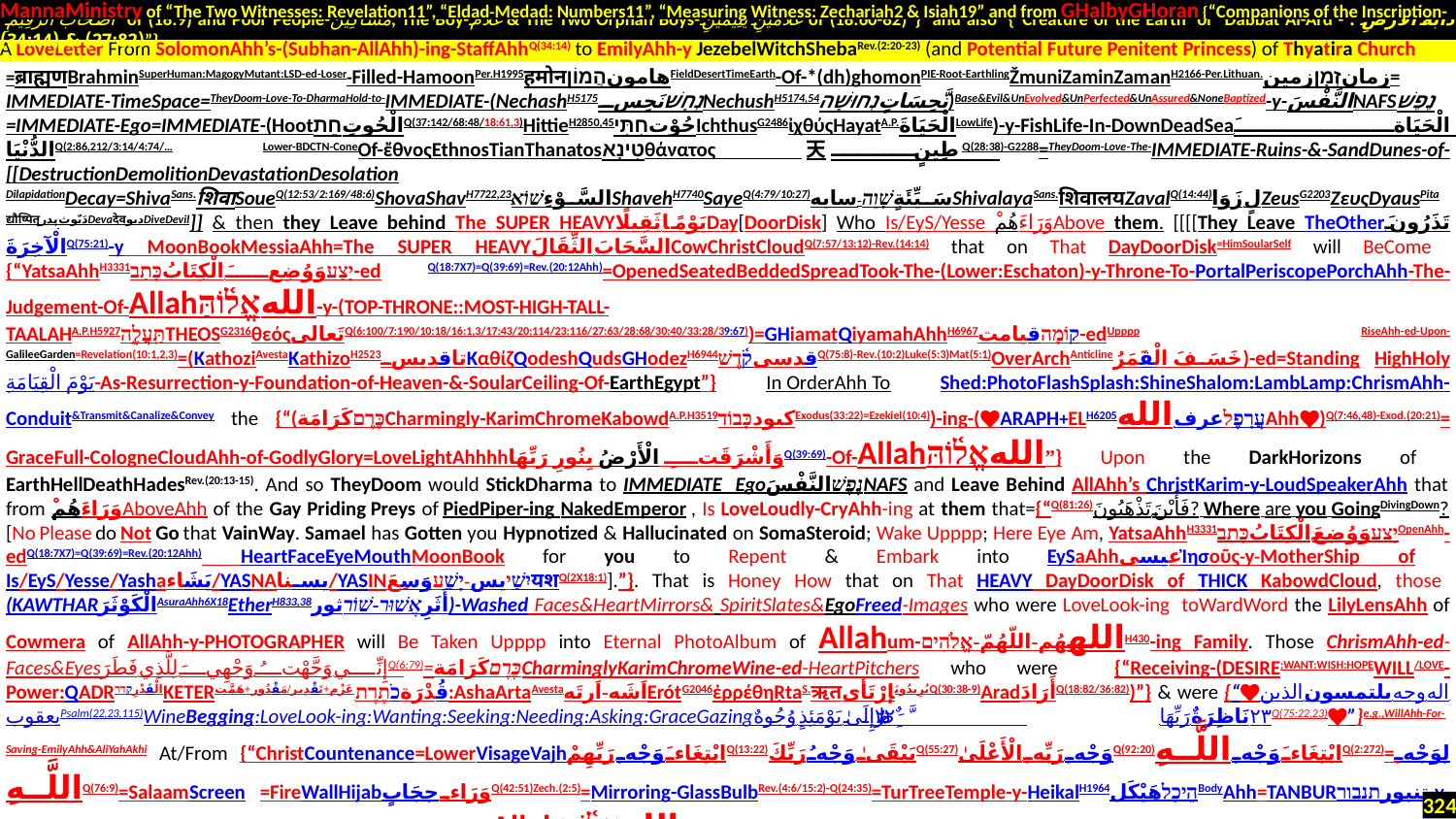

MannaMinistry of “The Two Witnesses: Revelation11”, “Eldad-Medad: Numbers11”, “Measuring Witness: Zechariah2 & Isiah19” and from GHalbyGHoran {“Companions of the Inscription-
 أَصْحَابَ الرَّقِيمِ  of (18:9) and Poor People-مَسَاكِينَ, The Boy-غُلَامُ & The Two Orphan Boys-غُلَامَيْنِ يَتِيمَيْنِ of (18:60-82)”}  and also  {“Creature of the Earth  or  Dabbat Al-Ard - دَابَّةُ الْأَرْضِ : (27:82) & (34:14)”}
.
=ब्राह्मणBrahminSuperHuman:MagogyMutant:LSD-ed-Loser-Filled-HamoonPer.H1995हमोनهامونהֲמוֹןFieldDesertTimeEarth-Of-*(dh)ghomonPIE-Root-EarthlingŽmuniZaminZamanH2166-Per.Lithuan.زمانזְמָןزمین=
IMMEDIATE-TimeSpace=TheyDoom-Love-To-DharmaHold-to-IMMEDIATE-(NechashH5175נְחָשׁنَحِسNechushH5174,54نَّحِسَاتٍנְחוּשָׁה)Base&Evil&UnEvolved&UnPerfected&UnAssured&NoneBaptized-y-النَّفْسَNAFSנֶפֶשׁ =IMMEDIATE-Ego=IMMEDIATE-(HootالْحُوتِחֵתQ(37:142/68:48/18:61,3)HittieH2850,45حُوْتחִתִּיIchthusG2486ἰχθύςHayatA.P.الْحَيَاةَLowLife)-y-FishLife-In-DownDeadSeaالْحَيَاةَ الدُّنْيَاQ(2:86,212/3:14/4:74/… Lower-BDCTN-ConeOf-ἔθνοςEthnosTianThanatosטִינָאθάνατος天طِينٍQ(28:38)-G2288=TheyDoom-Love-The-IMMEDIATE-Ruins-&-SandDunes-of-[[DestructionDemolitionDevastationDesolation DilapidationDecay=ShivaSans.शिवाSoueQ(12:53/2:169/48:6)ShovaShavH7722,23السَّوْءِשׁוֹאShavehH7740SayeQ(4:79/10:27)سَيِّئَةٍשָׁוֵה-سایهShivalayaSans.शिवालयZavalQ(14:44)لٍ زَوَاZeusG2203ZευςDyausPita द्यौष्पितृدَيّوث پدرDevaदेवدیوDiveDevil]] & then they Leave behind The SUPER HEAVYيَوْمًا ثَقِيلًاDay[DoorDisk] Who Is/EyS/Yesse وَرَاءَهُمْAbove them. [[[[They Leave TheOtherتَذَرُونَ الْآخِرَةَQ(75:21)-y MoonBookMessiaAhh=The SUPER HEAVYالسَّحَابَ الثِّقَالَCowChristCloudQ(7:57/13:12)-Rev.(14:14) that on That DayDoorDisk=HimSoularSelf will BeCome {“YatsaAhhH3331יָצַעوَوُضِعَ الْكِتَابُכָּתַב-ed Q(18:7X7)=Q(39:69)=Rev.(20:12Ahh)=OpenedSeatedBeddedSpreadTook-The-(Lower:Eschaton)-y-Throne-To-PortalPeriscopePorchAhh-The-Judgement-Of-Allahاللهאֱל֫וֹהַּ-y-(TOP-THRONE::MOST-HIGH-TALL-TAALAHA.P.H5927תַּֽעֲלֶ֑הTHEOSG2316θεόςتَعالىQ(6:100/7:190/10:18/16:1,3/17:43/20:114/23:116/27:63/28:68/30:40/33:28/39:67))=GHiamatQiyamahAhhH6967קוֹמָהقیامت-edUpppp RiseAhh-ed-Upon-GalileeGarden=Revelation(10:1,2,3)=(KathoziAvestaKathizoH2523تاقدیسΚαθίζQodeshQudsGHodezH6944قدسیקֹ֫דֶשׁQ(75:8)-Rev.(10:2)Luke(5:3)Mat(5:1)OverArchAnticlineخَسَفَ الْقَمَرُ)-ed=Standing HighHolyيَوْمَ الْقِيَامَةِ-As-Resurrection-y-Foundation-of-Heaven-&-SoularCeiling-Of-EarthEgypt”}  In OrderAhh To  Shed:PhotoFlashSplash:ShineShalom:LambLamp:ChrismAhh-Conduit&Transmit&Canalize&Convey the {“(כֶּרֶםكَرَامَةCharmingly-KarimChromeKabowdA.P.H3519کبودכָּבוֹדExodus(33:22)=Ezekiel(10:4))-ing-(♥ARAPH+ELH6205עֲרָפֶלعرف اللهAhh♥)Q(7:46,48)-Exod.(20:21)= GraceFull-CologneCloudAhh-of-GodlyGlory=LoveLightAhhhhوَأَشْرَقَتِ الْأَرْضُ بِنُورِ رَبِّهَاQ(39:69)-Of-Allahاللهאֱל֫וֹהַּ”} Upon the DarkHorizons of EarthHellDeathHadesRev.(20:13-15). And so TheyDoom would StickDharma to IMMEDIATE  EgoנֶפֶשׁالنَّفْسَNAFS and Leave Behind AllAhh’s ChristKarim-y-LoudSpeakerAhh that from وَرَاءَهُمْAboveAhh of the Gay Priding Preys of PiedPiper-ing NakedEmperor , Is LoveLoudly-CryAhh-ing at them that={“Q(81:26)فَأَيْنَ تَذْهَبُونَ? Where are you GoingDivingDown? [No Please do Not Go that VainWay. Samael has Gotten you Hypnotized & Hallucinated on SomaSteroid; Wake Upppp; Here Eye Am, YatsaAhhH3331יָצַעوَوُضِعَ الْكِتَابُכָּתַבOpenAhh-edQ(18:7X7)=Q(39:69)=Rev.(20:12Ahh) HeartFaceEyeMouthMoonBook for you to Repent & Embark into EySaAhhعیسیἸησοῦς-y-MotherShip of Is/EyS/Yesse/Yashaيَشَاء/YASNAیسنا/YASINיִשַׁיیس-יָשַׁעوَسِعَयशQ(2X18:1)].”}. That is Honey How that on That HEAVY DayDoorDisk of THICK KabowdCloud, those (KAWTHARالْكَوْثَرَAsuraAhh6X18EtherH833,38أَثَرِאֲשׁוּר-שׁוֹרثور)-Washed Faces&HeartMirrors& SpiritSlates&EgoFreed-Images who were LoveLook-ing  toWardWord the LilyLensAhh of Cowmera of AllAhh-y-PHOTOGRAPHER will Be Taken Upppp into Eternal PhotoAlbum of Allahum-اللههُم-اللّهُمّ-אֱלֹהִיםH430-ing Family. Those ChrismAhh-ed-Faces&Eyesإِنِّي وَجَّهْتُ وَجْهِيَ لِلَّذِي فَطَرَQ(6:79)=כֶּרֶםكَرَامَةCharminglyKarimChromeWine-ed-HeartPitchers who were  {“Receiving-(DESIRE:WANT:WISH:HOPEWILL/LOVE-Power:QADRالْقَدْرِקדרKETERقُدْرَةכֹתֶרֶת-عَزْم+تَقْدِير/مَقْدُور+هَمَّت:AshaArtaAvestaاَشَه-اَرتَهErótG2046ἐρρέθηṚtaS.ऋतيُرِيدُونَإرْتَأىQ(30:38-9)AradأَرَادَQ(18:82/36:82))”} & were {“♥الذين يلتمسون وجه اله يعقوبPsalm(22,23,115)WineBegging:LoveLook-ing:Wanting:Seeking:Needing:Asking:GraceGazingوُجُوهٌ يَوْمَئِذٍ نَّاضِرَةٌ﴿٢٢﴾إِلَىٰ رَبِّهَا نَاظِرَةٌ﴿٢٣﴾Q(75:22,23)♥”}e.g.,WillAhh-For-Saving-EmilyAhh&AliYahAkhi At/From {“ChristCountenance=LowerVisageVajhابْتِغَاءَ وَجْهِ رَبِّهِمْQ(13:22)يَبْقَىٰ وَجْهُ رَبِّكَQ(55:27)وَجْهِ رَبِّهِ الْأَعْلَىٰQ(92:20)ابْتِغَاءَ وَجْهِ اللَّـهِQ(2:272)=لِوَجْهِ اللَّـهِQ(76:9)=SalaamScreen =FireWallHijabوَرَاءِ حِجَابٍQ(42:51)Zech.(2:5)=Mirroring-GlassBulbRev.(4:6/15:2)-Q(24:35)=TurTreeTemple-y-HeikalH1964הֵיכָלهَيْكَلBodyAhh=TANBURتنبورתנבור-y-Instrument=CowChristCUP= PortalPeriscopePorch”} of Allahاللهאֱל֫וֹהַּ-y-(SALAAM-SOURCE-SUBJECT), will Be Given LoveLightFull-ReWardWordWine for their BeautiFaithFull BeggingيلتمسونAhh-s and their Tears will be TurnAhh-edJohn(16:20) to JoyFull-Teleportation-To-BELOVED-Ahh’s-Direct-PresenceAhh.]]]]””}}. This Warning that Eye Received from the SUPER HEAVY السَّحَابَ الثِّقَالَCowChristCloudيَوْمًا ثَقِيلًاDayDoorDisk was Not Only for my Jezebelian WomanWindow and Eye, but for Entire End-Time Humanity . It was a Message that
A LoveLetter From SolomonAhh’s-(Subhan-AllAhh)-ing-StaffAhhQ(34:14) to EmilyAhh-y JezebelWitchShebaRev.(2:20-23) (and Potential Future Penitent Princess) of Thyatira Church
324